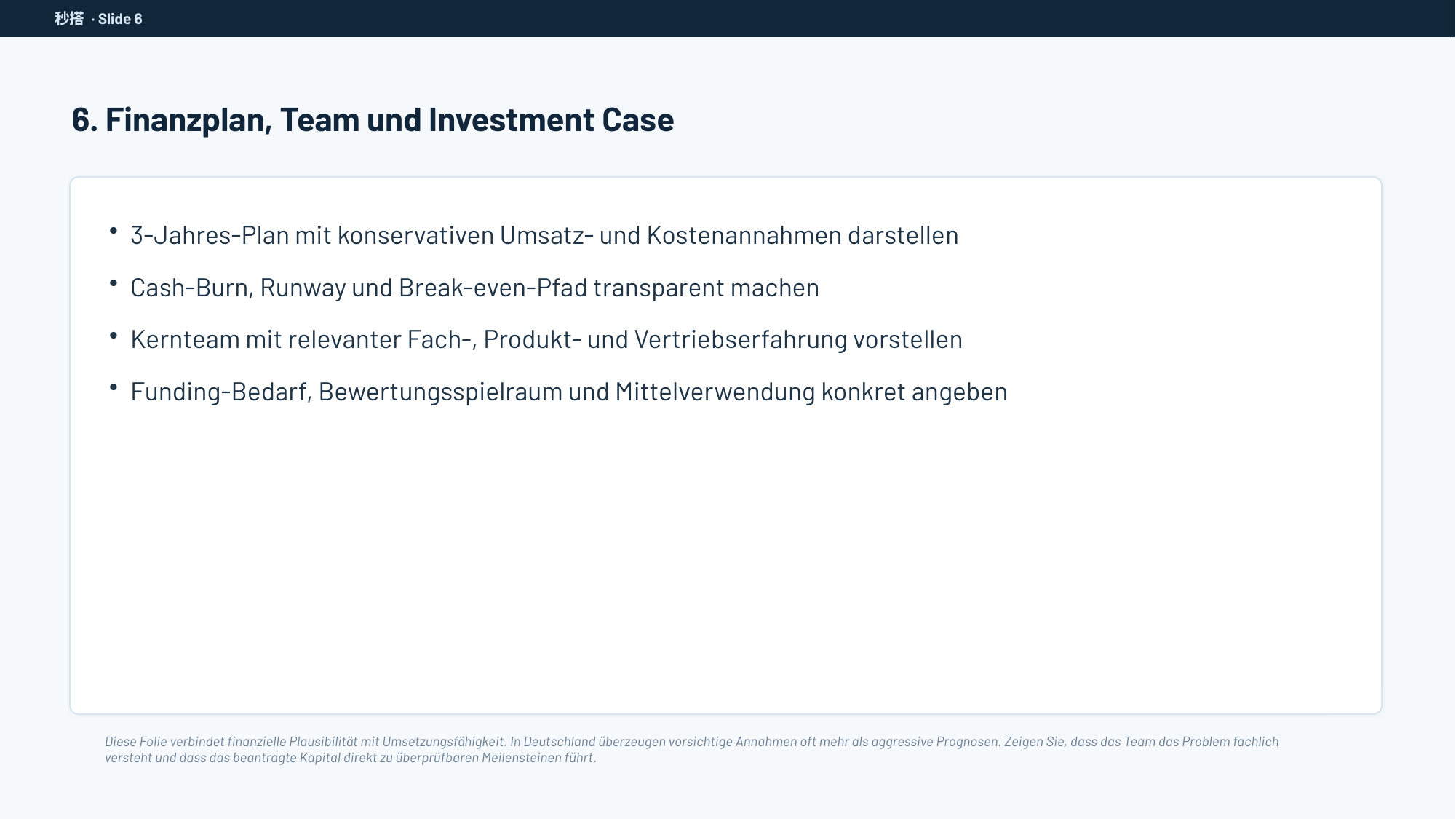

秒搭 · Slide 6
6. Finanzplan, Team und Investment Case

3-Jahres-Plan mit konservativen Umsatz- und Kostenannahmen darstellen
Cash-Burn, Runway und Break-even-Pfad transparent machen
Kernteam mit relevanter Fach-, Produkt- und Vertriebserfahrung vorstellen
Funding-Bedarf, Bewertungsspielraum und Mittelverwendung konkret angeben
Diese Folie verbindet finanzielle Plausibilität mit Umsetzungsfähigkeit. In Deutschland überzeugen vorsichtige Annahmen oft mehr als aggressive Prognosen. Zeigen Sie, dass das Team das Problem fachlich versteht und dass das beantragte Kapital direkt zu überprüfbaren Meilensteinen führt.